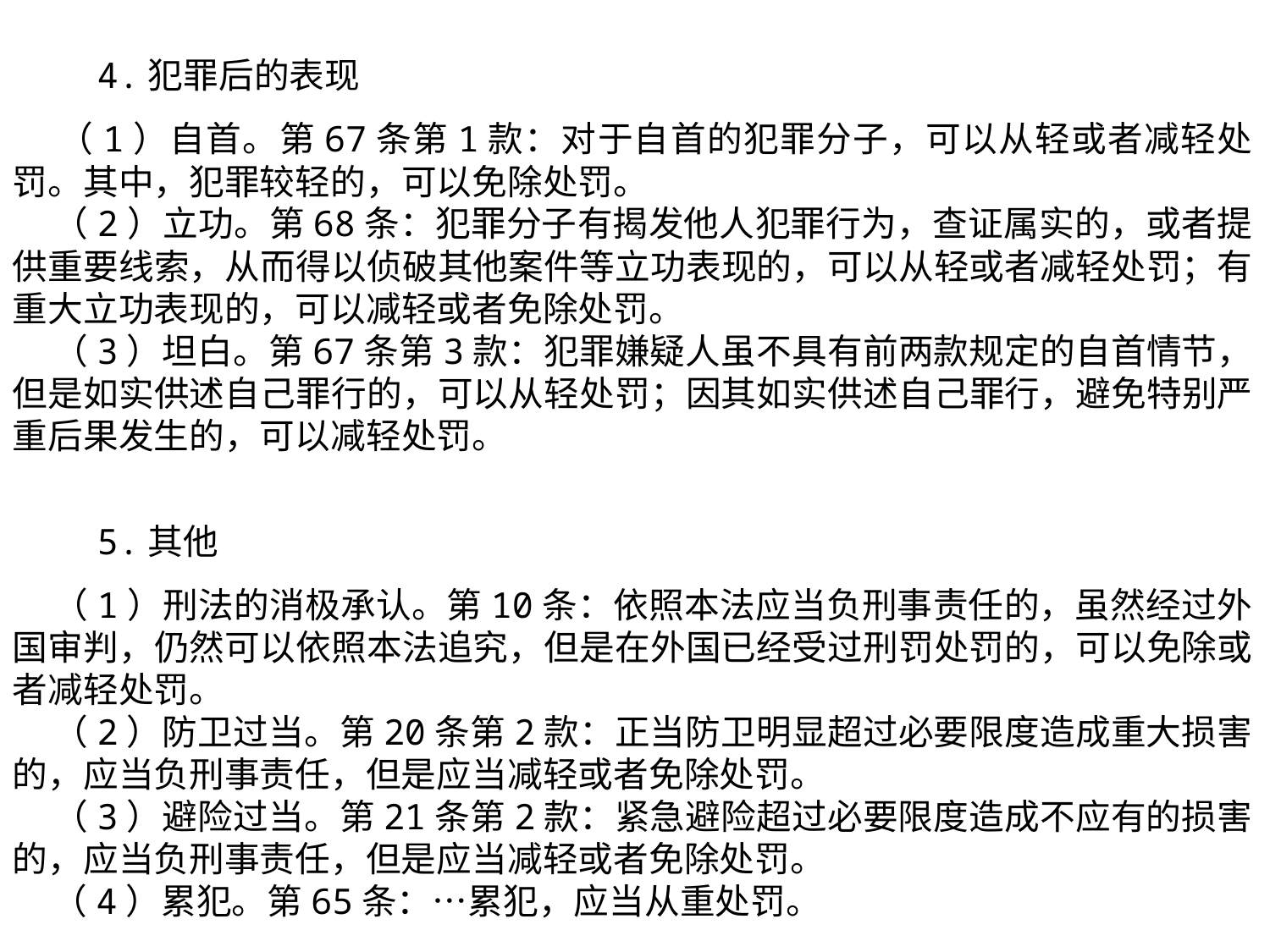

4.犯罪后的表现

    （1）自首。第67条第1款：对于自首的犯罪分子，可以从轻或者减轻处罚。其中，犯罪较轻的，可以免除处罚。
    （2）立功。第68条：犯罪分子有揭发他人犯罪行为，查证属实的，或者提供重要线索，从而得以侦破其他案件等立功表现的，可以从轻或者减轻处罚；有重大立功表现的，可以减轻或者免除处罚。
    （3）坦白。第67条第3款：犯罪嫌疑人虽不具有前两款规定的自首情节，但是如实供述自己罪行的，可以从轻处罚；因其如实供述自己罪行，避免特别严重后果发生的，可以减轻处罚。

    5.其他

    （1）刑法的消极承认。第10条：依照本法应当负刑事责任的，虽然经过外国审判，仍然可以依照本法追究，但是在外国已经受过刑罚处罚的，可以免除或者减轻处罚。
    （2）防卫过当。第20条第2款：正当防卫明显超过必要限度造成重大损害的，应当负刑事责任，但是应当减轻或者免除处罚。
    （3）避险过当。第21条第2款：紧急避险超过必要限度造成不应有的损害的，应当负刑事责任，但是应当减轻或者免除处罚。
    （4）累犯。第65条：…累犯，应当从重处罚。